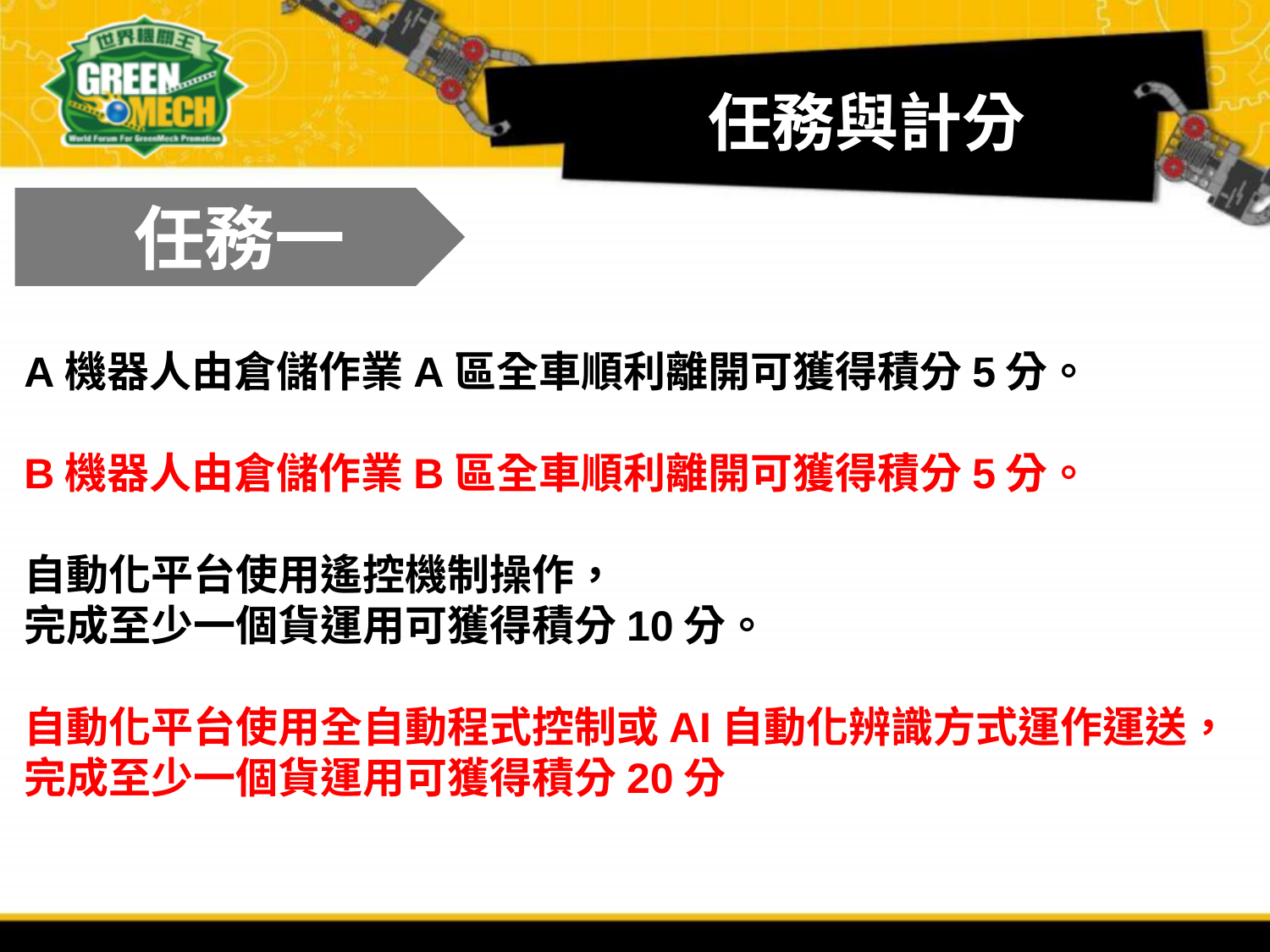

任務與計分

任務一
A機器人由倉儲作業A區全車順利離開可獲得積分5分。

B機器人由倉儲作業B區全車順利離開可獲得積分5分。

自動化平台使用遙控機制操作，
完成至少一個貨運用可獲得積分10分。

自動化平台使用全自動程式控制或AI自動化辨識方式運作運送，
完成至少一個貨運用可獲得積分20分